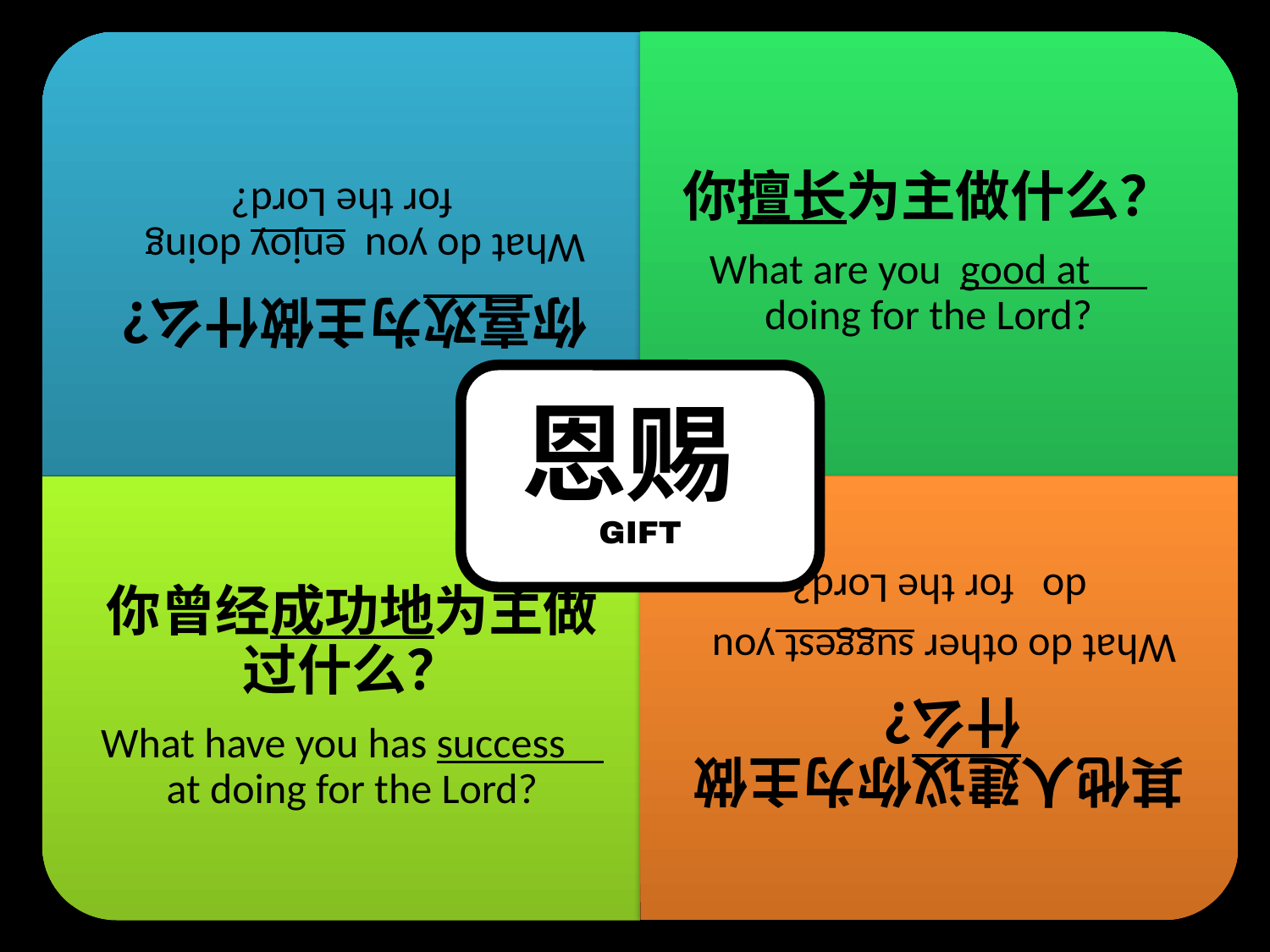

你喜欢为主做什么？
What do you  enjoy doing      for the Lord?
你擅长为主做什么？
What are you  good at       doing for the Lord?
你曾经成功地为主做过什么？
What have you has success     at doing for the Lord?
其他人建议你为主做什么？
What do other suggest you
do   for the Lord?
恩赐GIFT